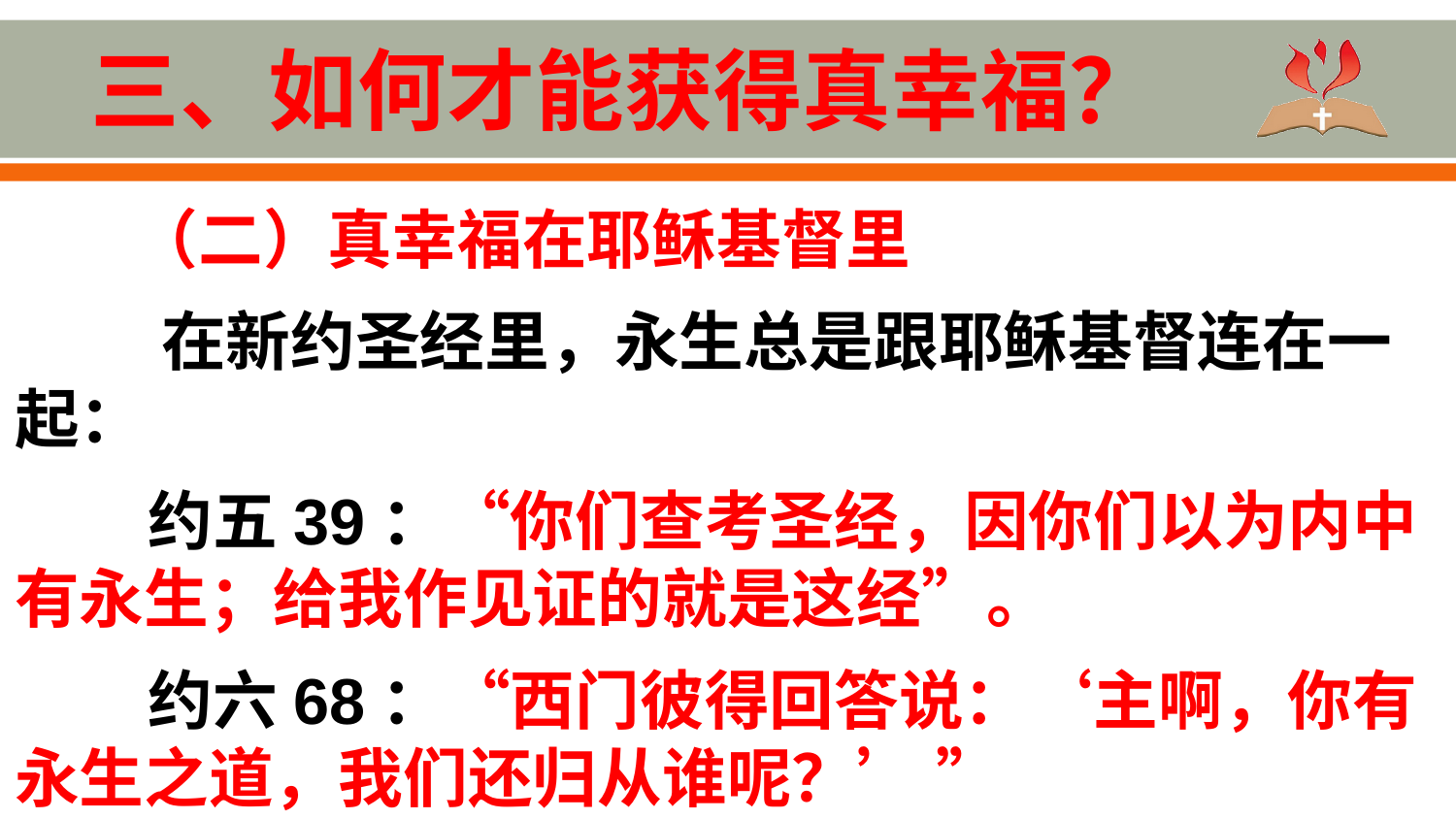

# 三、如何才能获得真幸福？
       （二）真幸福在耶稣基督里
         在新约圣经里，永生总是跟耶稣基督连在一起：
        约五39：“你们查考圣经，因你们以为内中有永生；给我作见证的就是这经”。
        约六68：“西门彼得回答说：‘主啊，你有永生之道，我们还归从谁呢？’ ”